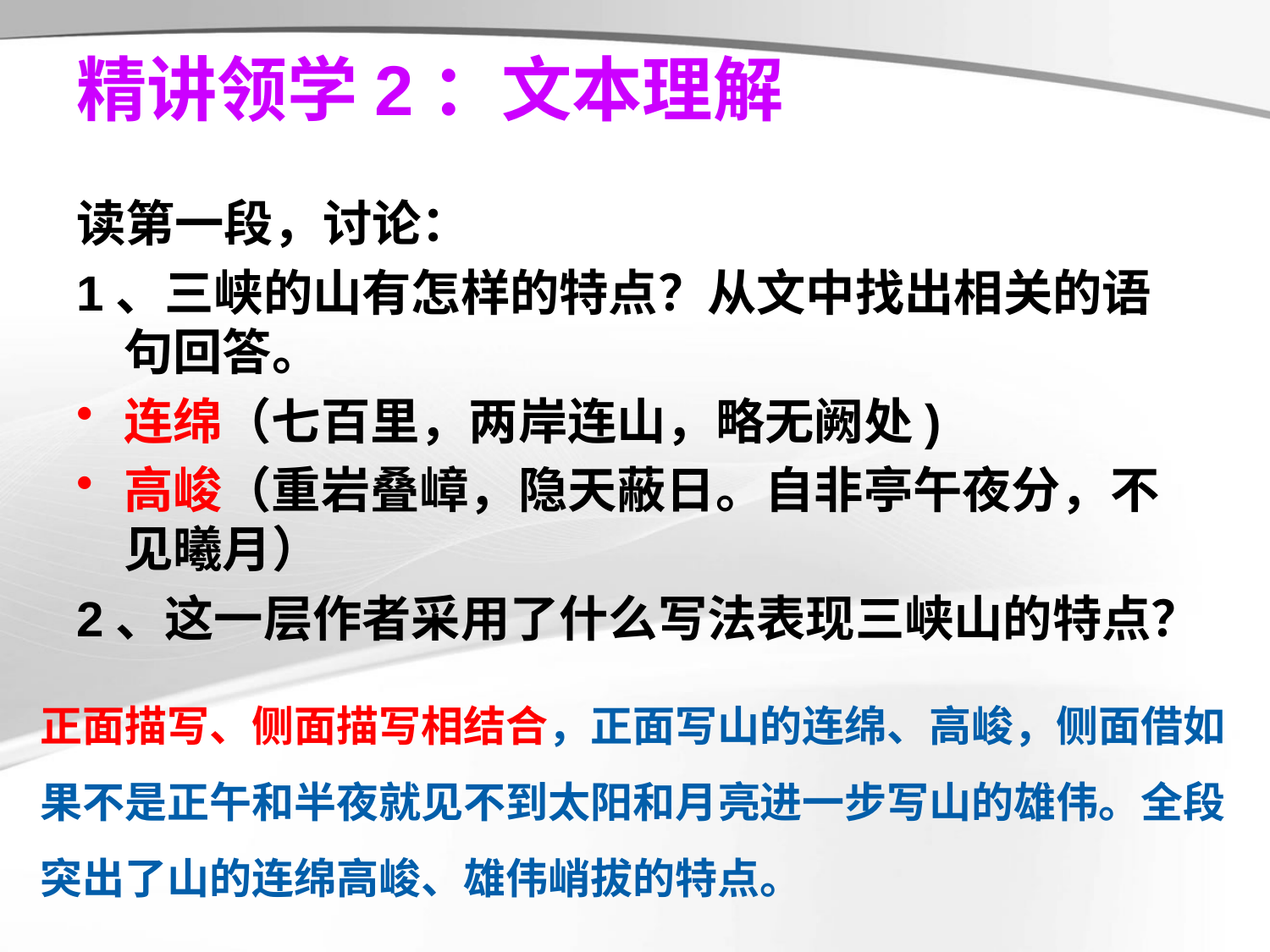

# 精讲领学2：文本理解
读第一段，讨论：
1、三峡的山有怎样的特点？从文中找出相关的语句回答。
连绵（七百里，两岸连山，略无阙处)
高峻（重岩叠嶂，隐天蔽日。自非亭午夜分，不见曦月）
2、这一层作者采用了什么写法表现三峡山的特点？
正面描写、侧面描写相结合，正面写山的连绵、高峻，侧面借如果不是正午和半夜就见不到太阳和月亮进一步写山的雄伟。全段突出了山的连绵高峻、雄伟峭拔的特点。